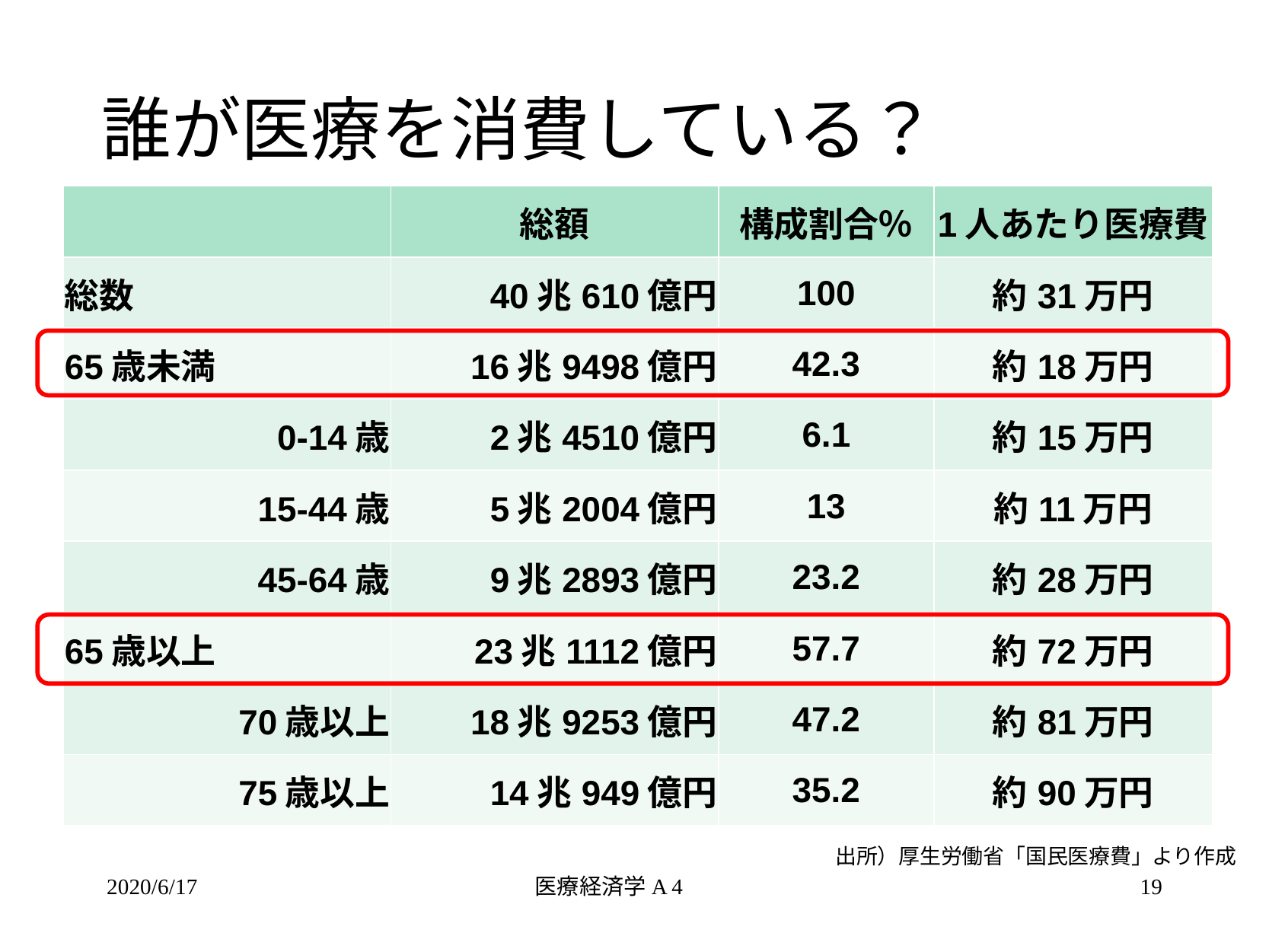

# 誰が医療を消費している？
|  | 総額 | 構成割合％ | 1人あたり医療費 |
| --- | --- | --- | --- |
| 総数 | 40兆610億円 | 100 | 約31万円 |
| 65歳未満 | 16兆9498億円 | 42.3 | 約18万円 |
| 0-14歳 | 2兆4510億円 | 6.1 | 約15万円 |
| 15-44歳 | 5兆2004億円 | 13 | 約11万円 |
| 45-64歳 | 9兆2893億円 | 23.2 | 約28万円 |
| 65歳以上 | 23兆1112億円 | 57.7 | 約72万円 |
| 70歳以上 | 18兆9253億円 | 47.2 | 約81万円 |
| 75歳以上 | 14兆949億円 | 35.2 | 約90万円 |

出所）厚生労働省「国民医療費」より作成
2020/6/17
医療経済学A 4
19